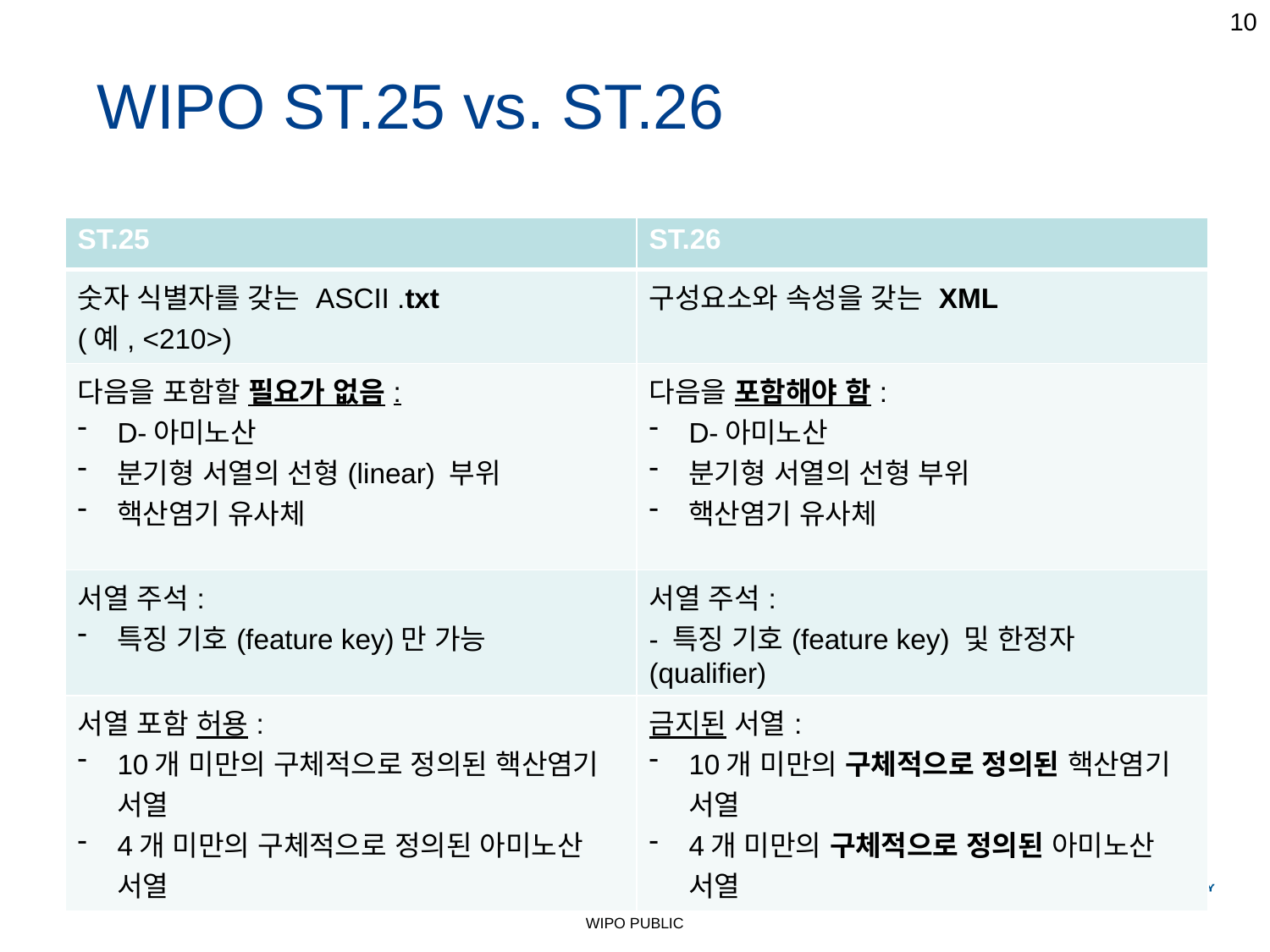

10
WIPO ST.25 vs. ST.26
| ST.25 | ST.26 |
| --- | --- |
| 숫자 식별자를 갖는 ASCII .txt (예, <210>) | 구성요소와 속성을 갖는 XML |
| 다음을 포함할 필요가 없음: D-아미노산 분기형 서열의 선형(linear) 부위 핵산염기 유사체 | 다음을 포함해야 함: D-아미노산 분기형 서열의 선형 부위 핵산염기 유사체 |
| 서열 주석: 특징 기호(feature key)만 가능 | 서열 주석: - 특징 기호(feature key) 및 한정자(qualifier) |
| 서열 포함 허용: 10개 미만의 구체적으로 정의된 핵산염기 서열 4개 미만의 구체적으로 정의된 아미노산 서열 | 금지된 서열: 10개 미만의 구체적으로 정의된 핵산염기 서열 4개 미만의 구체적으로 정의된 아미노산 서열 |